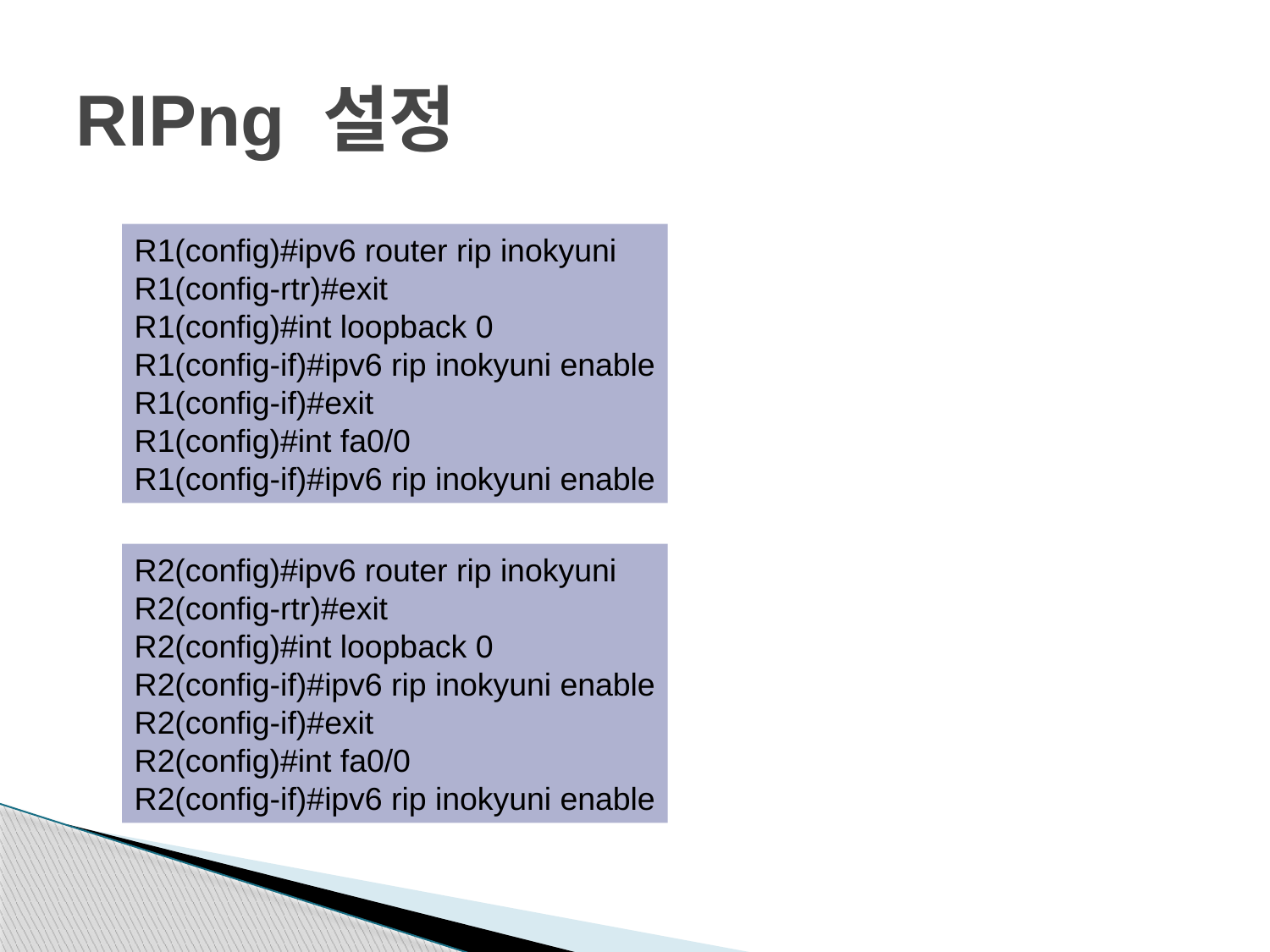

# RIPng 설정
R1(config)#ipv6 router rip inokyuni
R1(config-rtr)#exit
R1(config)#int loopback 0
R1(config-if)#ipv6 rip inokyuni enable
R1(config-if)#exit
R1(config)#int fa0/0
R1(config-if)#ipv6 rip inokyuni enable
R2(config)#ipv6 router rip inokyuni
R2(config-rtr)#exit
R2(config)#int loopback 0
R2(config-if)#ipv6 rip inokyuni enable
R2(config-if)#exit
R2(config)#int fa0/0
R2(config-if)#ipv6 rip inokyuni enable